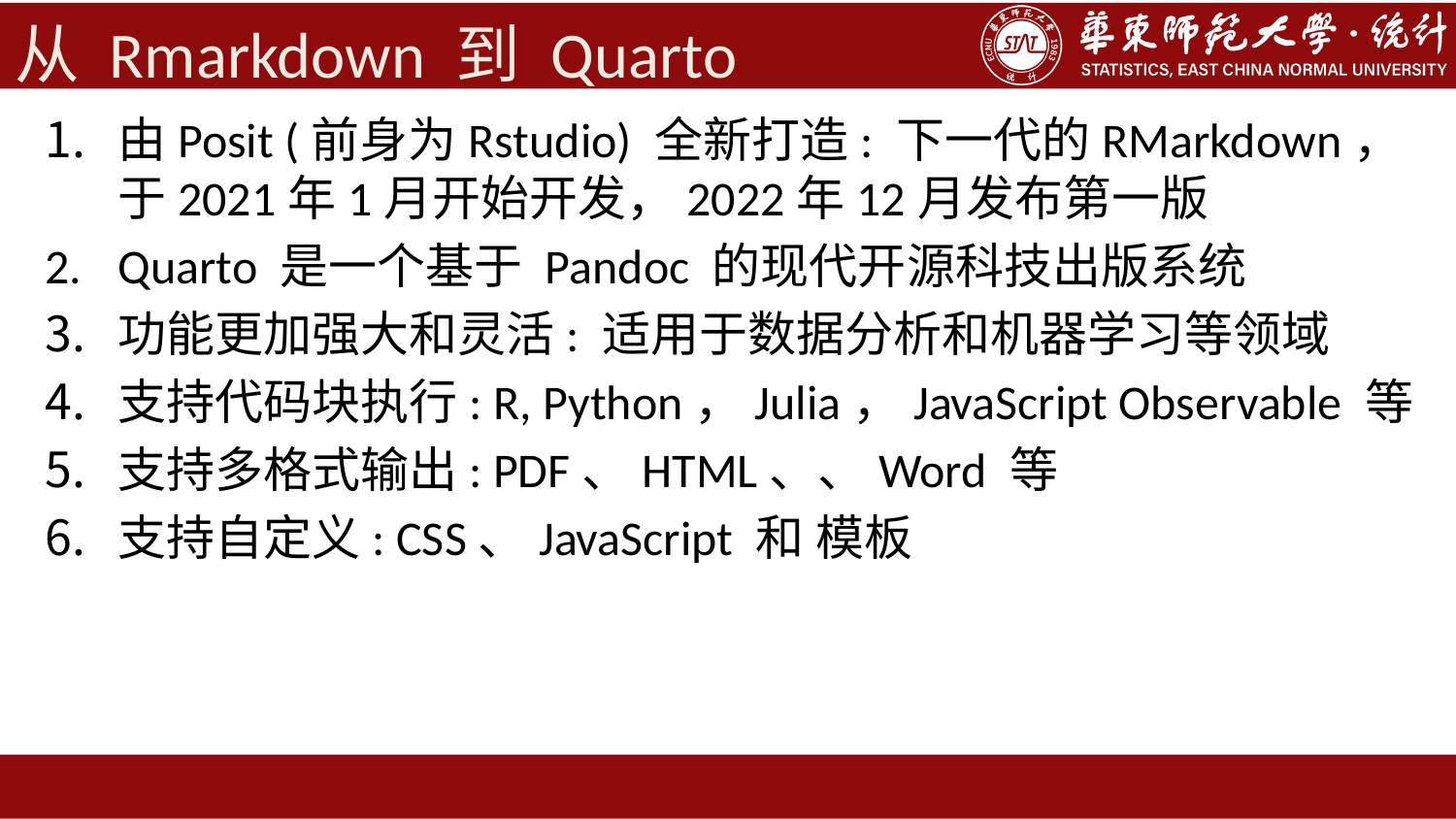

# 从 Rmarkdown 到 Quarto
由Posit (前身为Rstudio) 全新打造: 下一代的RMarkdown， 于2021年1月开始开发，2022年12月发布第一版
Quarto 是一个基于 Pandoc 的现代开源科技出版系统
功能更加强大和灵活: 适用于数据分析和机器学习等领域
支持代码块执行: R, Python，Julia，JavaScript Observable 等
支持多格式输出: PDF、HTML、、Word 等
支持自定义: CSS、JavaScript 和 模板

5